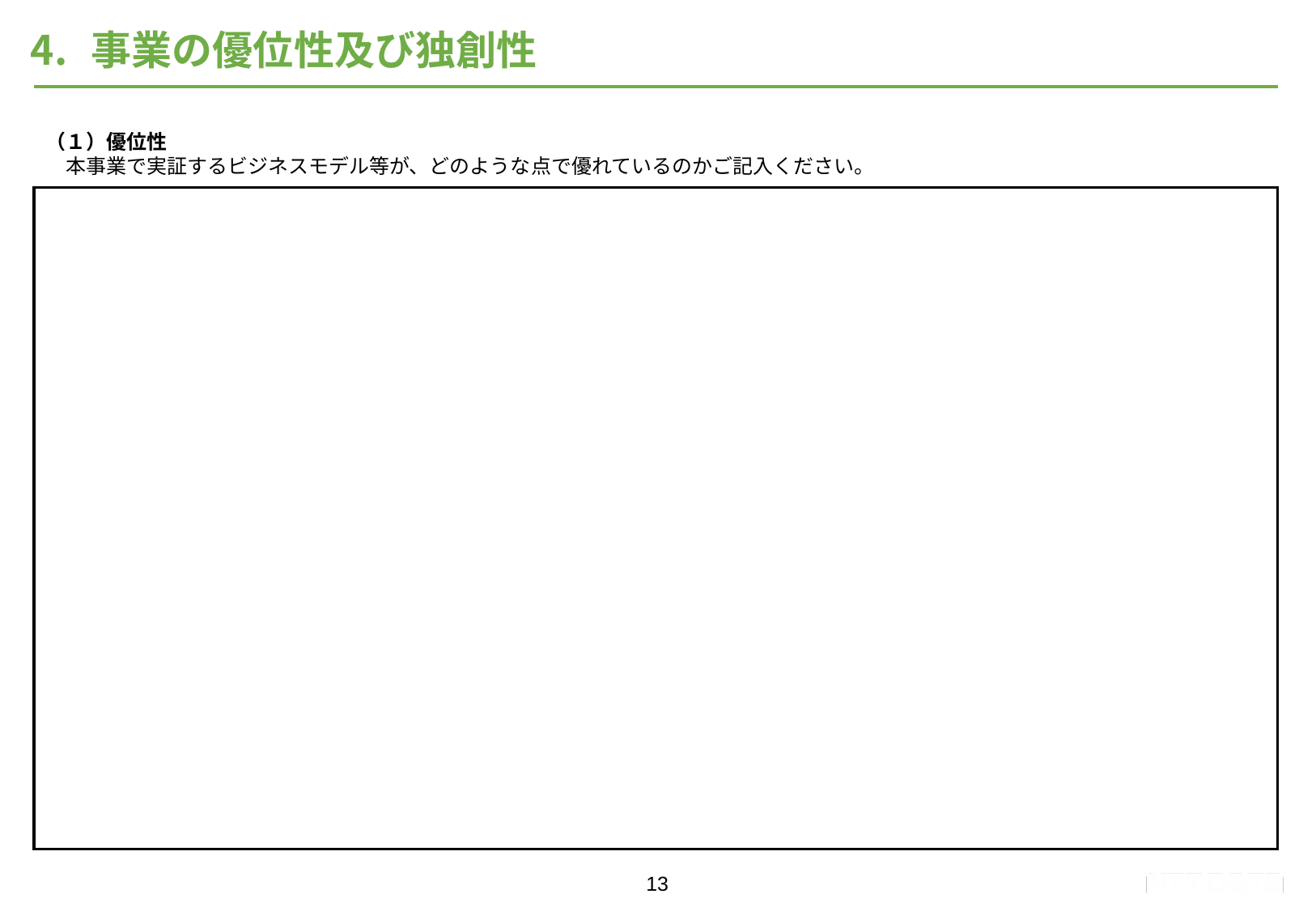

# 事業の優位性及び独創性
（１）優位性
　本事業で実証するビジネスモデル等が、どのような点で優れているのかご記入ください。